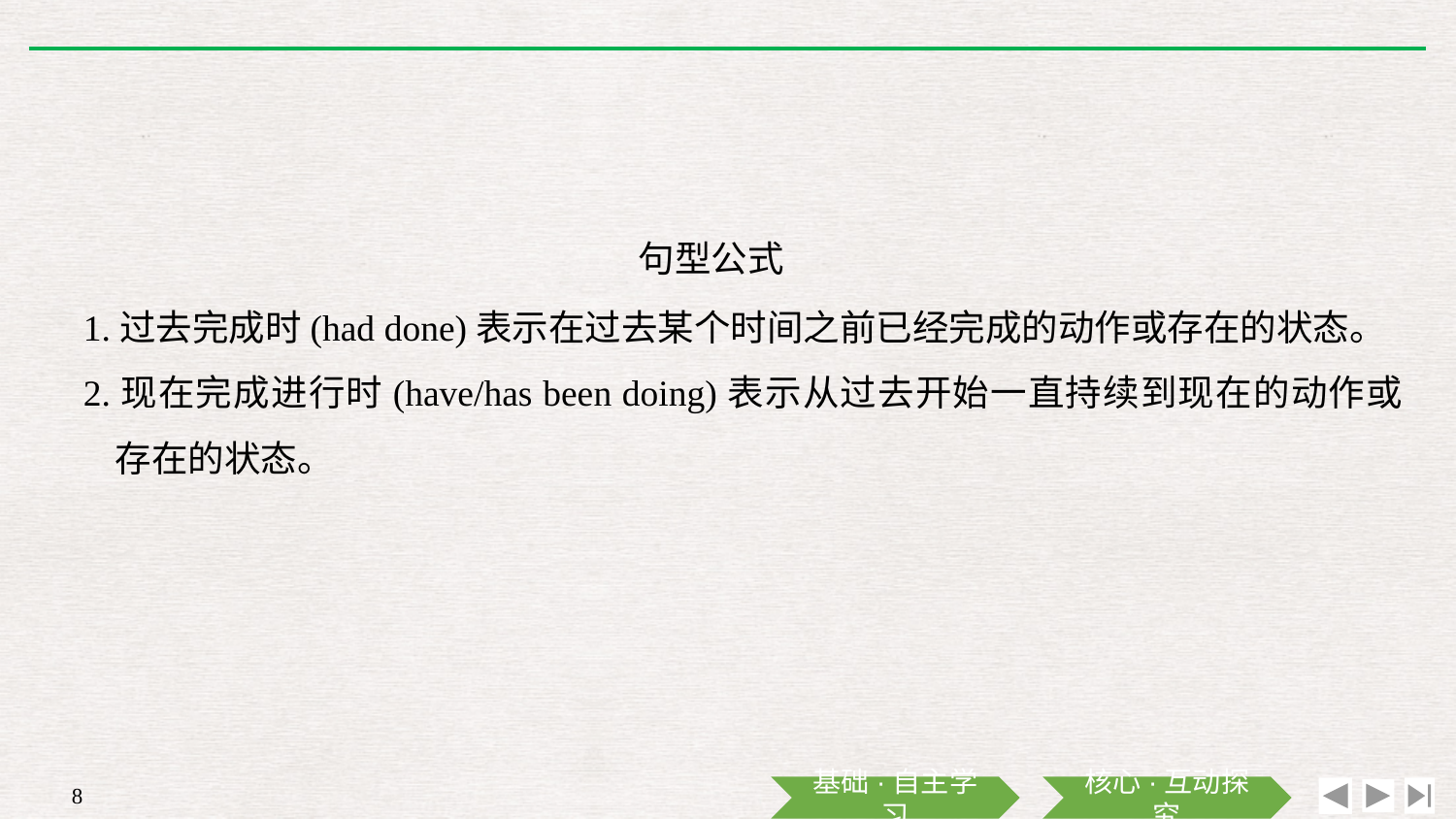

句型公式
1.过去完成时(had done)表示在过去某个时间之前已经完成的动作或存在的状态。
2.现在完成进行时(have/has been doing)表示从过去开始一直持续到现在的动作或存在的状态。